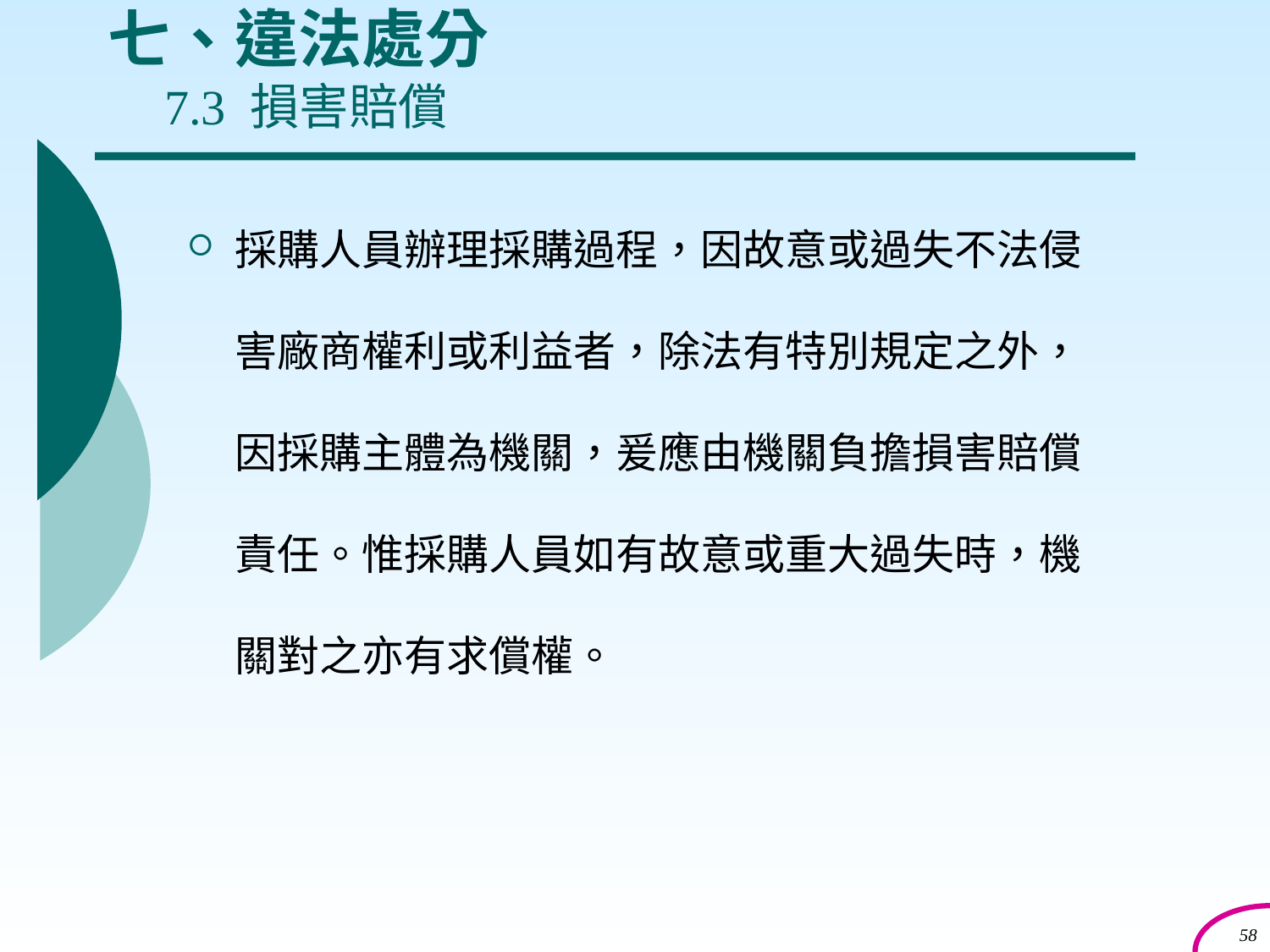

# 七、違法處分 7.3 損害賠償
採購人員辦理採購過程，因故意或過失不法侵害廠商權利或利益者，除法有特別規定之外，因採購主體為機關，爰應由機關負擔損害賠償責任。惟採購人員如有故意或重大過失時，機關對之亦有求償權。
58